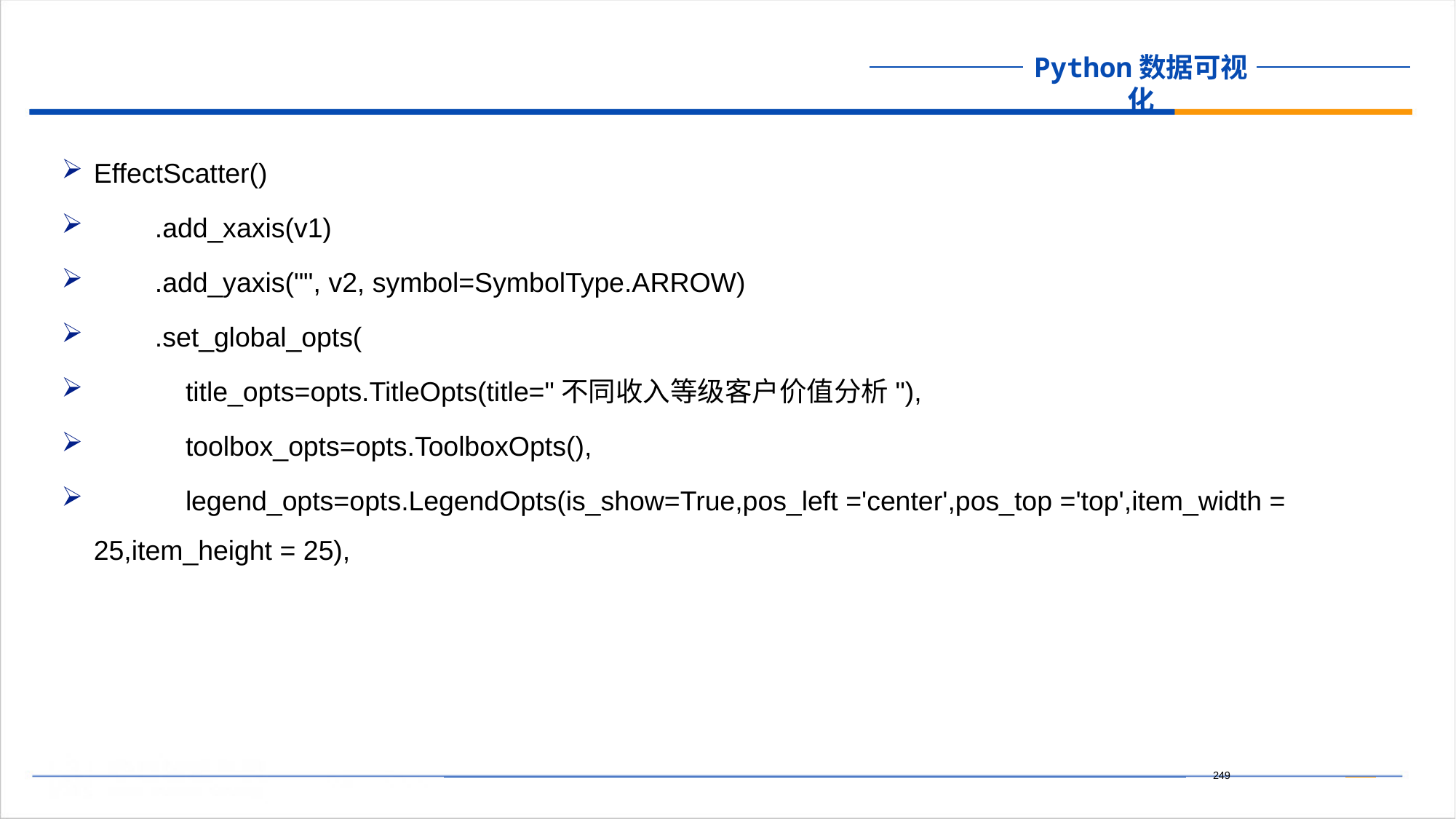

EffectScatter()
        .add_xaxis(v1)
        .add_yaxis("", v2, symbol=SymbolType.ARROW)
        .set_global_opts(
            title_opts=opts.TitleOpts(title="不同收入等级客户价值分析"),
            toolbox_opts=opts.ToolboxOpts(),
            legend_opts=opts.LegendOpts(is_show=True,pos_left ='center',pos_top ='top',item_width = 25,item_height = 25),